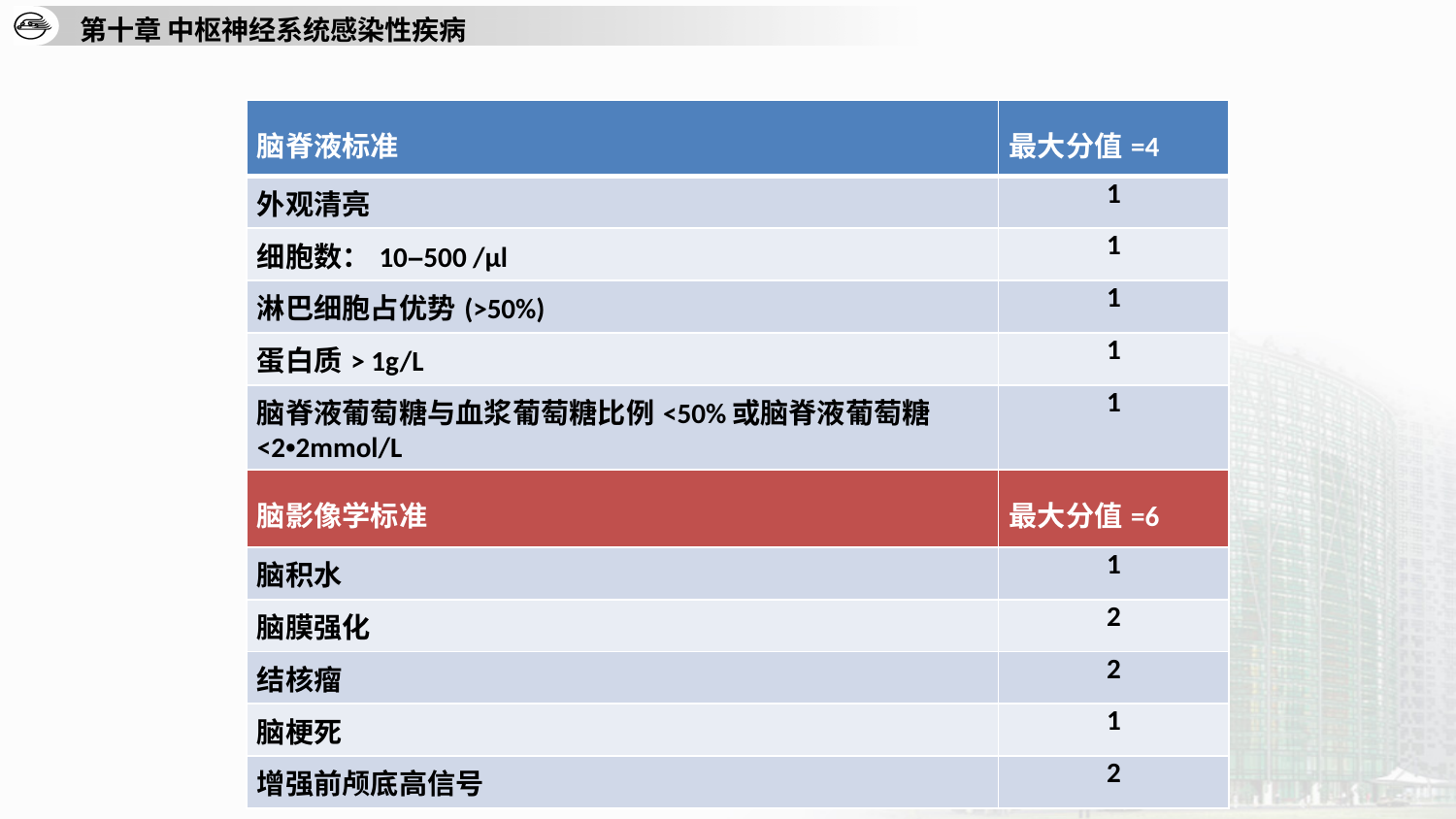

| 脑脊液标准 | 最大分值=4 |
| --- | --- |
| 外观清亮 | 1 |
| 细胞数：10–500 /μl | 1 |
| 淋巴细胞占优势(>50%) | 1 |
| 蛋白质> 1g/L | 1 |
| 脑脊液葡萄糖与血浆葡萄糖比例<50%或脑脊液葡萄糖<2•2mmol/L | 1 |
| 脑影像学标准 | 最大分值=6 |
| 脑积水 | 1 |
| 脑膜强化 | 2 |
| 结核瘤 | 2 |
| 脑梗死 | 1 |
| 增强前颅底高信号 | 2 |